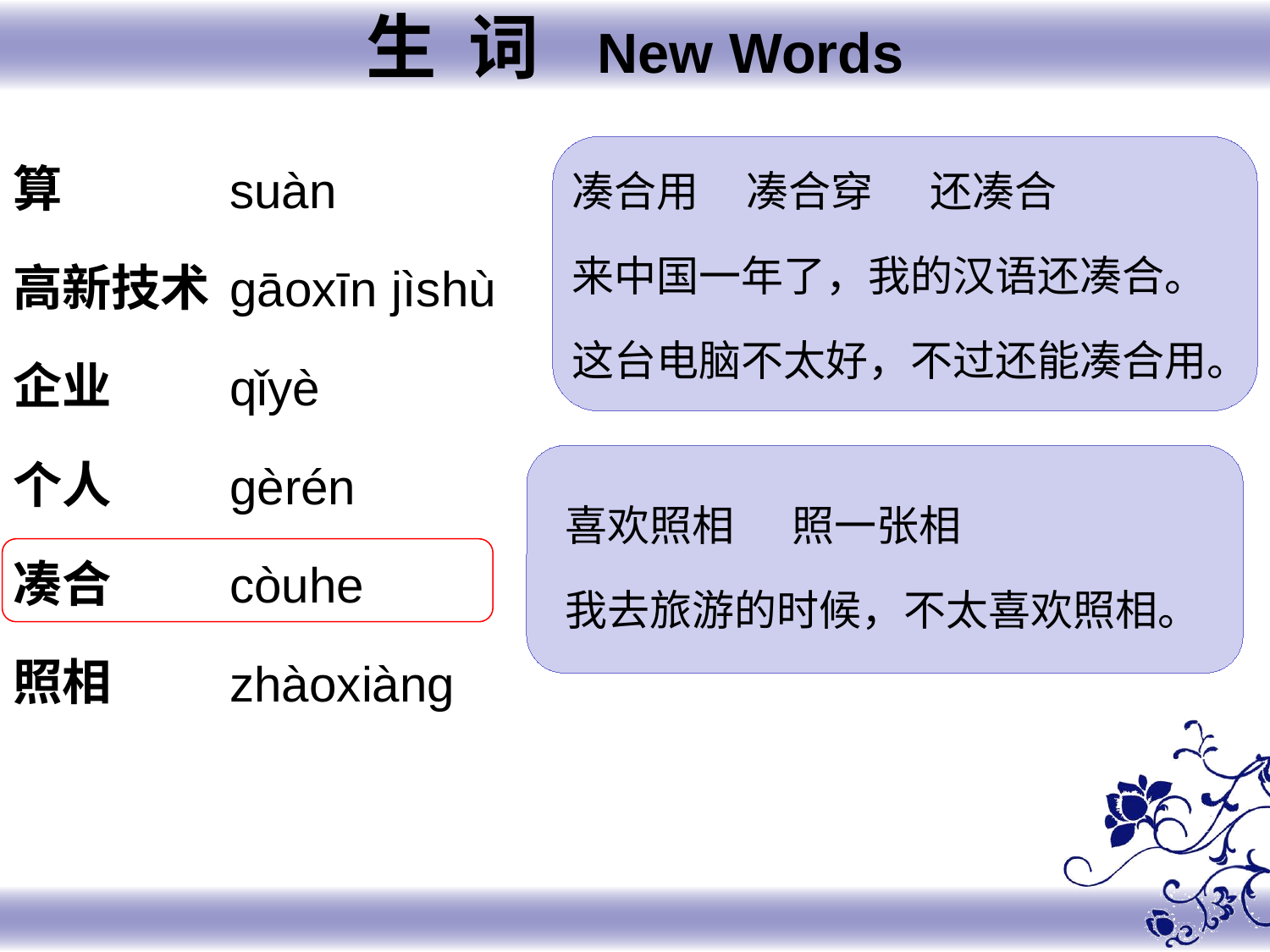

生  词   New Words
算
高新技术
企业
个人
凑合
照相
suàn
gāoxīn jìshù
qǐyè
gèrén
còuhe
zhàoxiàng
凑合用     凑合穿      还凑合
来中国一年了，我的汉语还凑合。
这台电脑不太好，不过还能凑合用。

喜欢照相      照一张相
我去旅游的时候，不太喜欢照相。